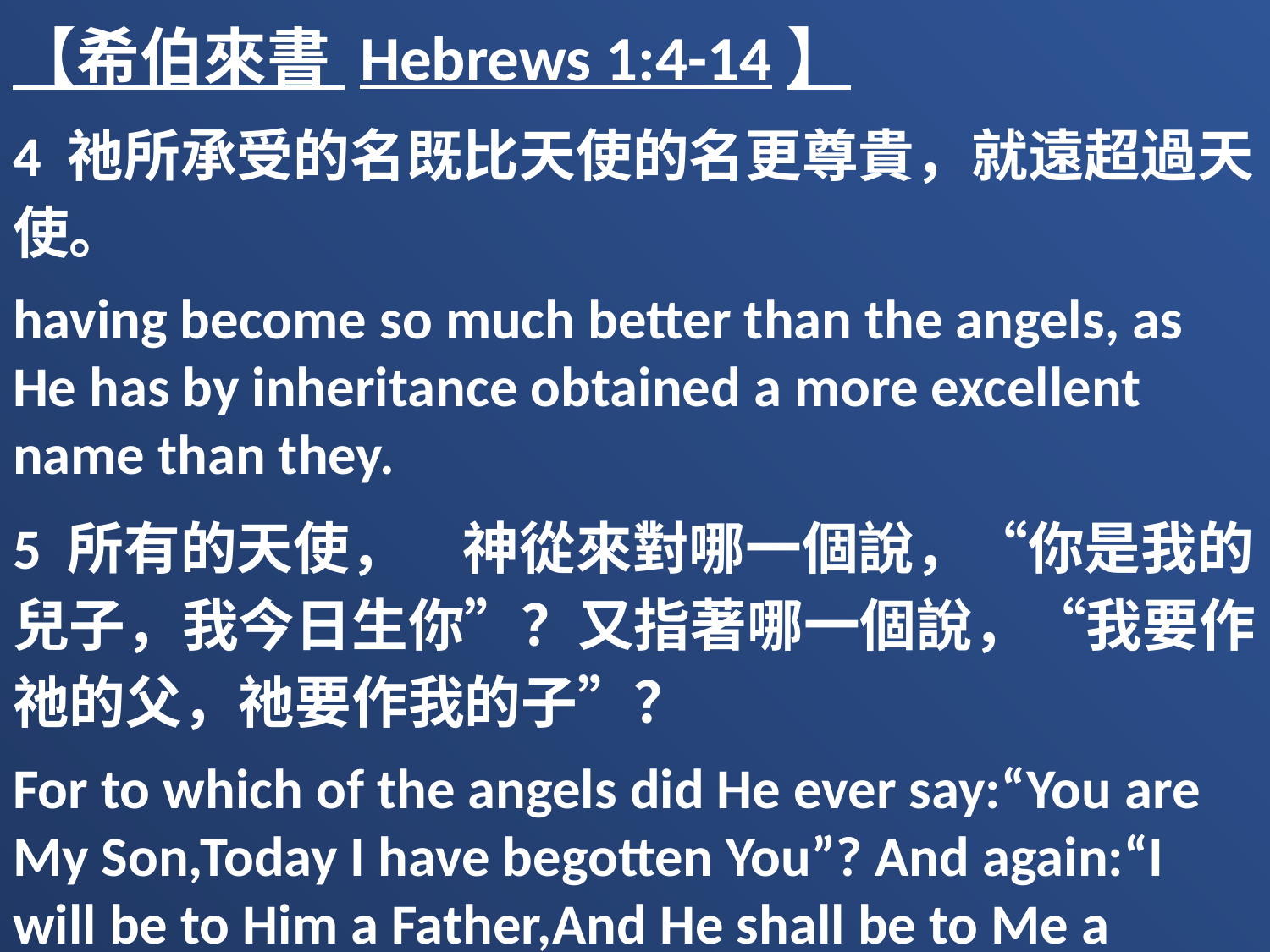

【希伯來書 Hebrews 1:4-14】
4 祂所承受的名既比天使的名更尊貴，就遠超過天使。
having become so much better than the angels, as He has by inheritance obtained a more excellent name than they.
5 所有的天使，　神從來對哪一個說，“你是我的兒子，我今日生你”？又指著哪一個說，“我要作祂的父，祂要作我的子”？
For to which of the angels did He ever say:“You are My Son,Today I have begotten You”? And again:“I will be to Him a Father,And He shall be to Me a Son”?